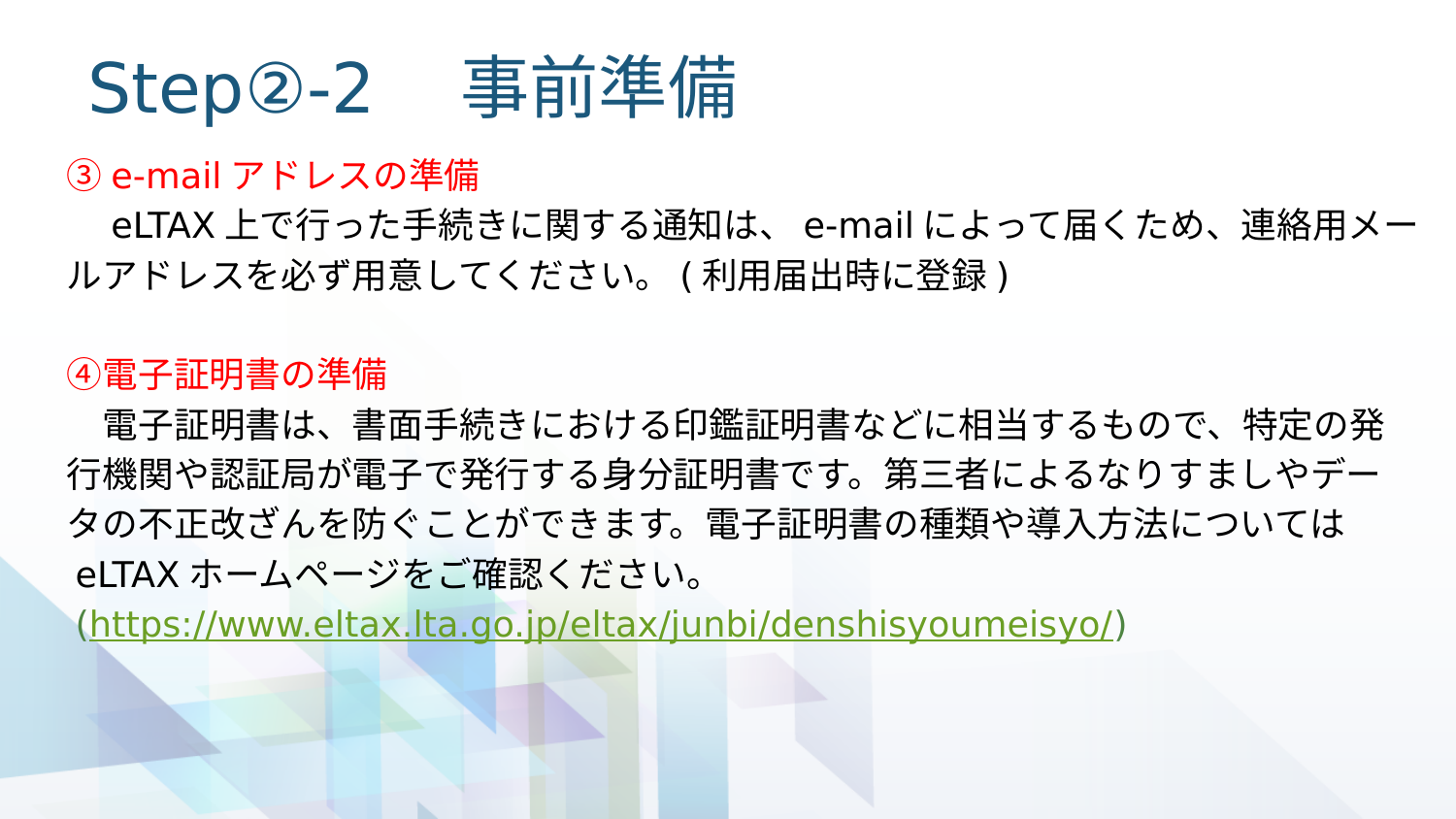

# Step②-2　事前準備
　③e-mailアドレスの準備
　　eLTAX上で行った手続きに関する通知は、e-mailによって届くため、連絡用メー
　ルアドレスを必ず用意してください。(利用届出時に登録)

　④電子証明書の準備
　　電子証明書は、書面手続きにおける印鑑証明書などに相当するもので、特定の発
　行機関や認証局が電子で発行する身分証明書です。第三者によるなりすましやデー
　タの不正改ざんを防ぐことができます。電子証明書の種類や導入方法については
　eLTAXホームページをご確認ください。
　(https://www.eltax.lta.go.jp/eltax/junbi/denshisyoumeisyo/)